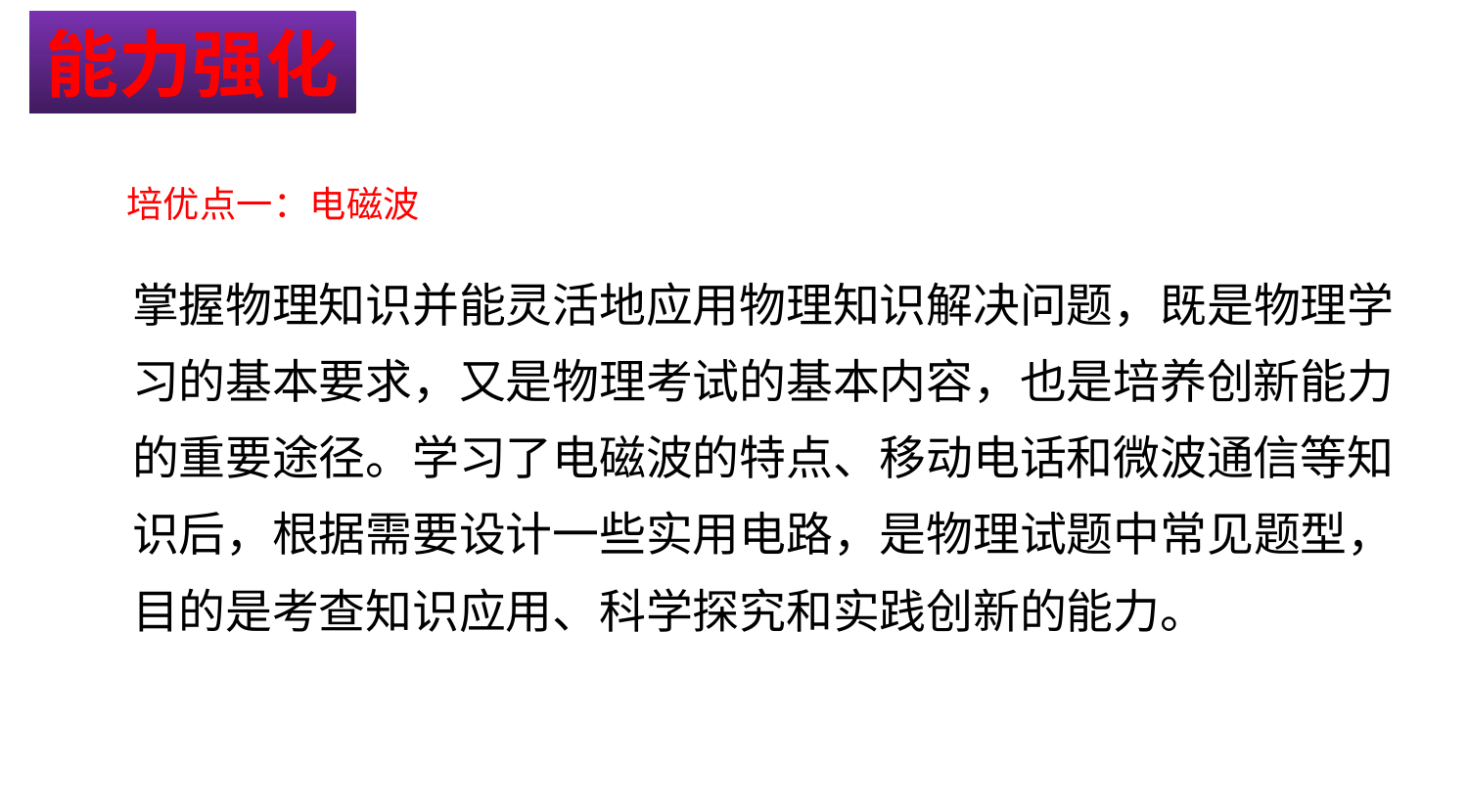

能力强化
培优点一：电磁波
掌握物理知识并能灵活地应用物理知识解决问题，既是物理学

习的基本要求，又是物理考试的基本内容，也是培养创新能力

的重要途径。学习了电磁波的特点、移动电话和微波通信等知

识后，根据需要设计一些实用电路，是物理试题中常见题型，

目的是考查知识应用、科学探究和实践创新的能力。